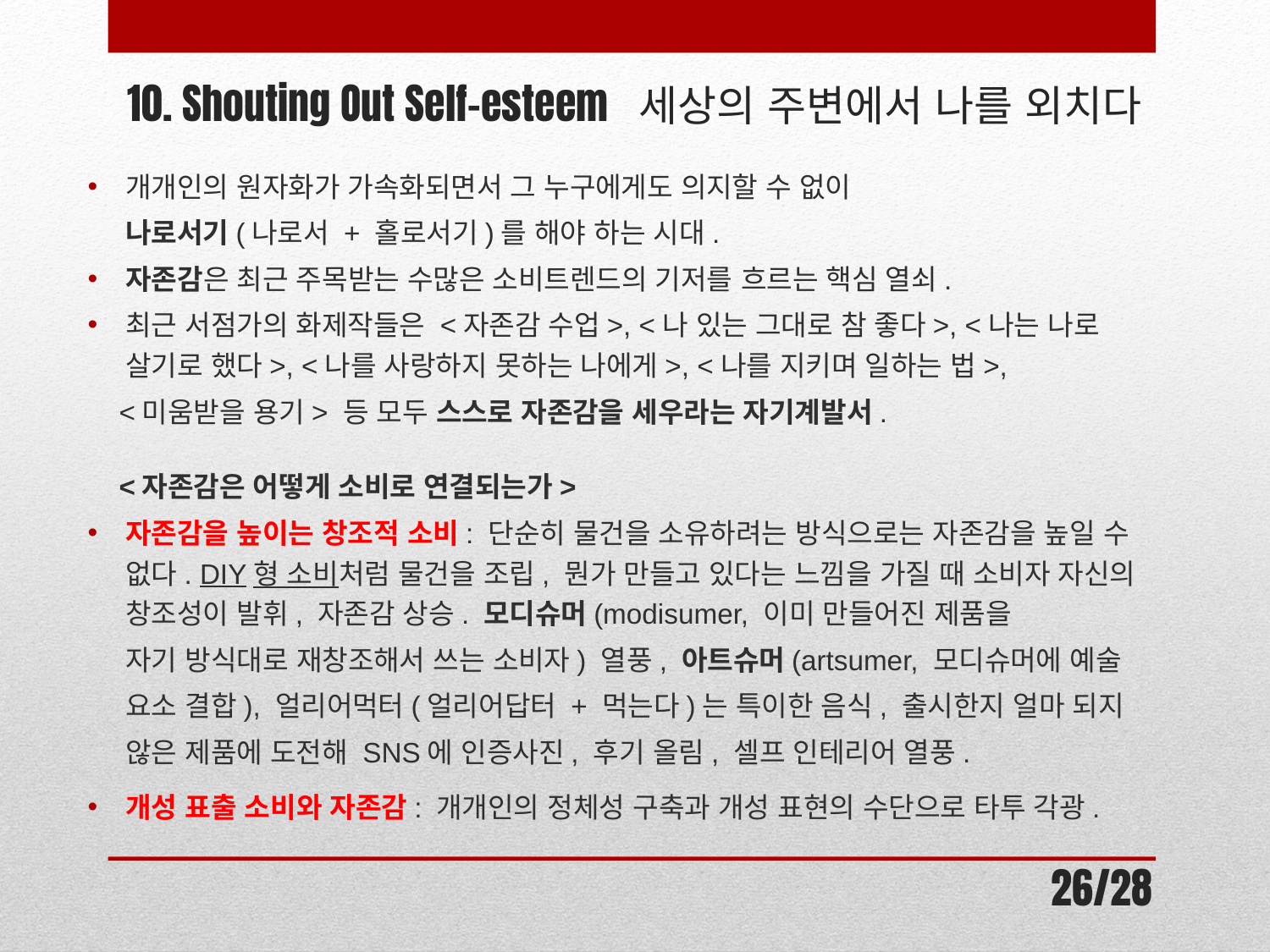

# 10. Shouting Out Self-esteem  세상의 주변에서 나를 외치다
개개인의 원자화가 가속화되면서 그 누구에게도 의지할 수 없이
    나로서기(나로서 + 홀로서기)를 해야 하는 시대.
자존감은 최근 주목받는 수많은 소비트렌드의 기저를 흐르는 핵심 열쇠.
최근 서점가의 화제작들은 <자존감 수업>, <나 있는 그대로 참 좋다>, <나는 나로 살기로 했다>, <나를 사랑하지 못하는 나에게>, <나를 지키며 일하는 법>,
    <미움받을 용기> 등 모두 스스로 자존감을 세우라는 자기계발서.

    <자존감은 어떻게 소비로 연결되는가>
자존감을 높이는 창조적 소비: 단순히 물건을 소유하려는 방식으로는 자존감을 높일 수 없다. DIY형 소비처럼 물건을 조립, 뭔가 만들고 있다는 느낌을 가질 때 소비자 자신의 창조성이 발휘, 자존감 상승. 모디슈머(modisumer, 이미 만들어진 제품을
    자기 방식대로 재창조해서 쓰는 소비자) 열풍, 아트슈머(artsumer, 모디슈머에 예술
    요소 결합), 얼리어먹터(얼리어답터 + 먹는다)는 특이한 음식, 출시한지 얼마 되지
    않은 제품에 도전해 SNS에 인증사진, 후기 올림, 셀프 인테리어 열풍.

개성 표출 소비와 자존감: 개개인의 정체성 구축과 개성 표현의 수단으로 타투 각광.

26/28